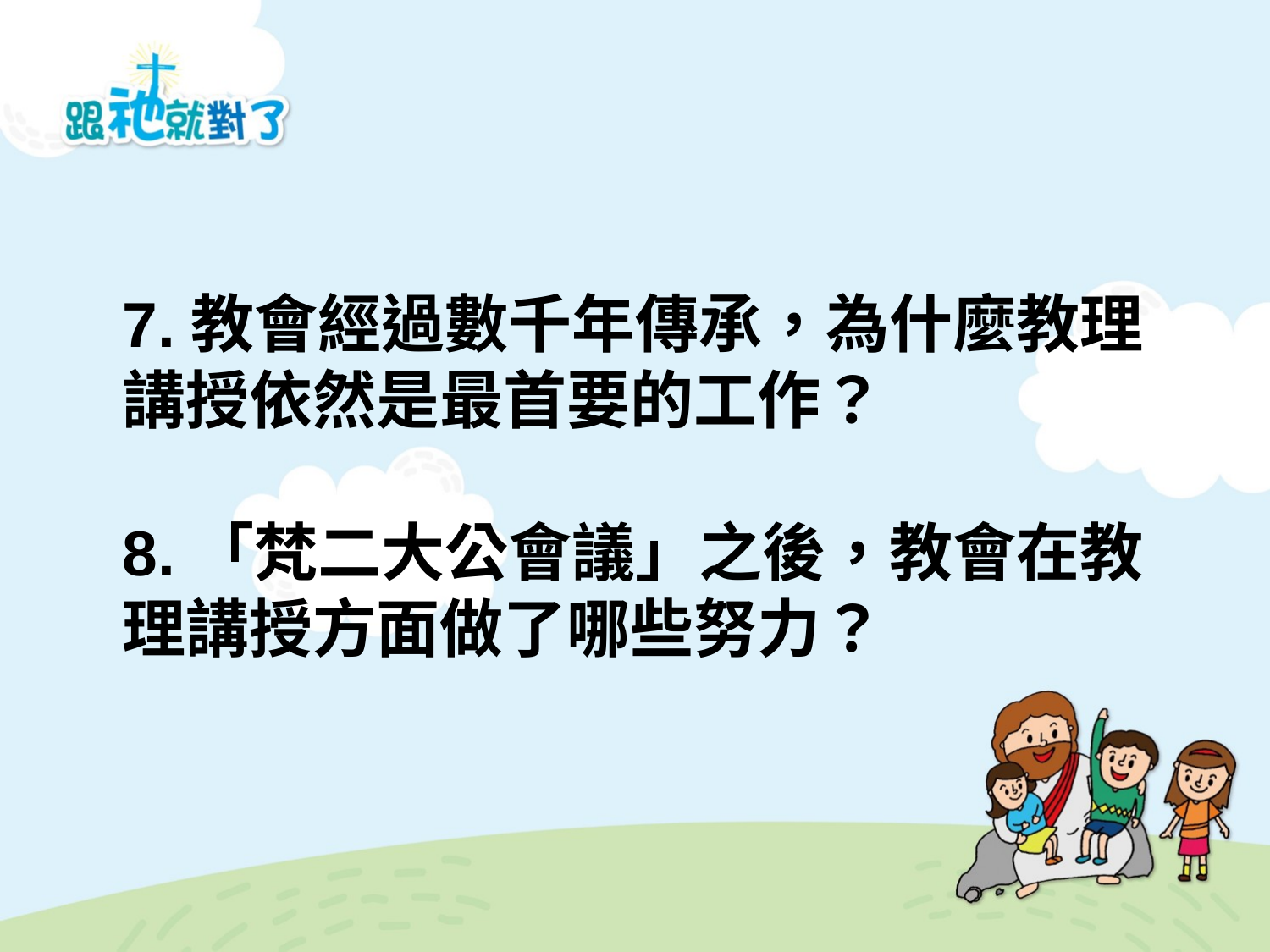

7.教會經過數千年傳承，為什麼教理講授依然是最首要的工作？

8.「梵二大公會議」之後，教會在教理講授方面做了哪些努力？